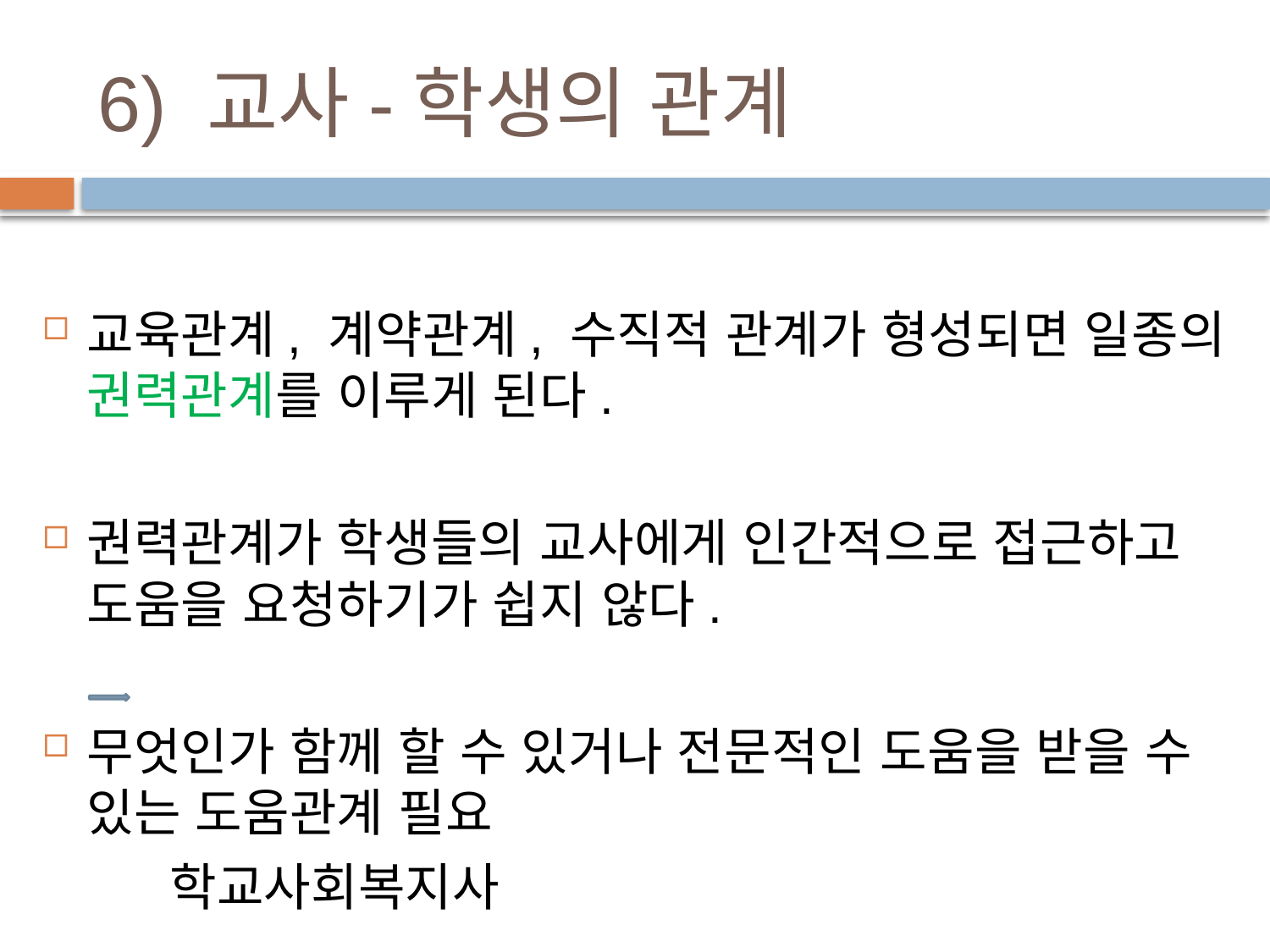

# 6) 교사-학생의 관계

교육관계, 계약관계, 수직적 관계가 형성되면 일종의 권력관계를 이루게 된다.

권력관계가 학생들의 교사에게 인간적으로 접근하고 도움을 요청하기가 쉽지 않다.

무엇인가 함께 할 수 있거나 전문적인 도움을 받을 수 있는 도움관계 필요
        학교사회복지사